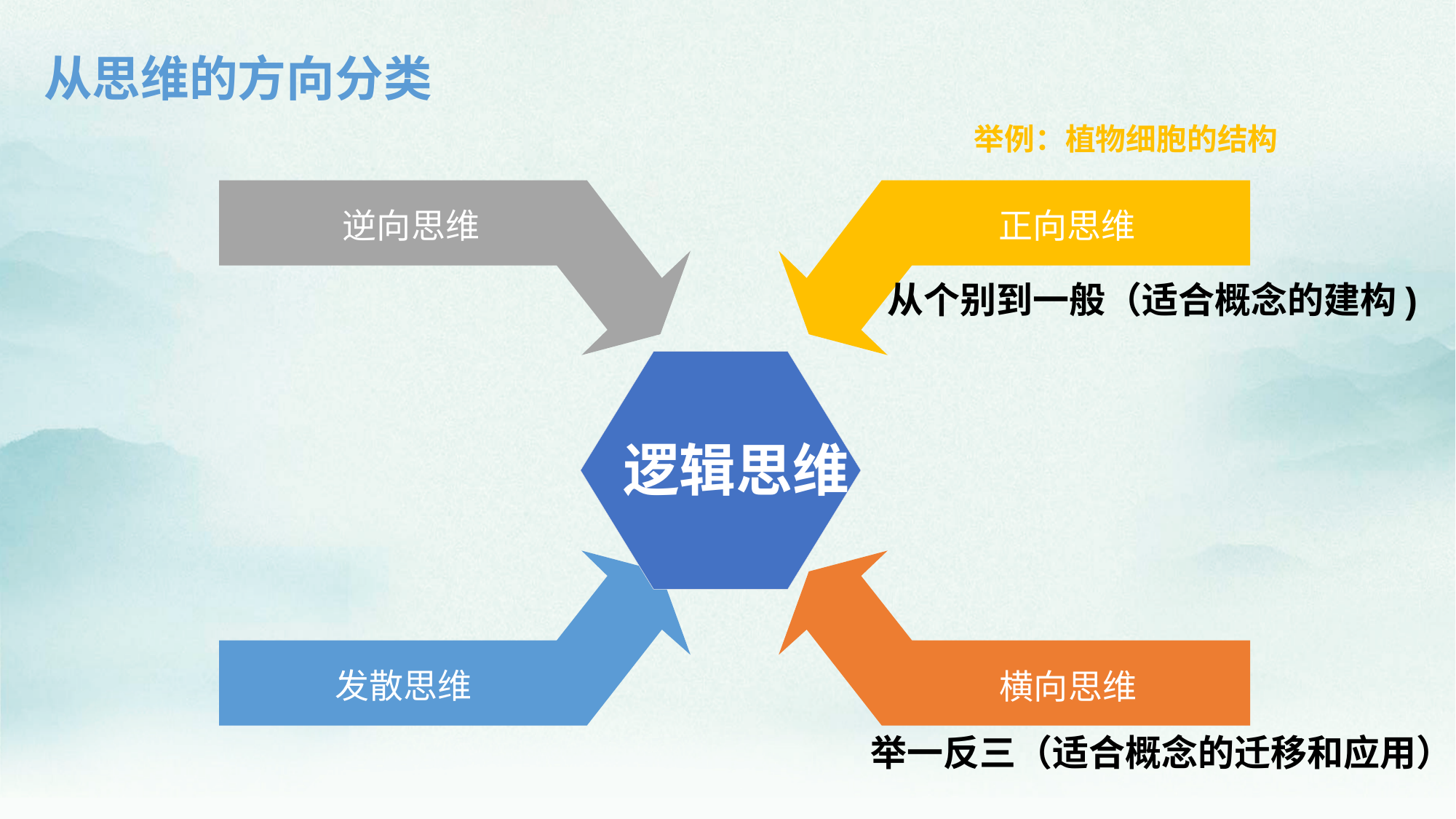

从思维的方向分类

举例：植物细胞的结构

逆向思维
正向思维
从个别到一般（适合概念的建构)

逻辑思维

发散思维
横向思维
举一反三（适合概念的迁移和应用）